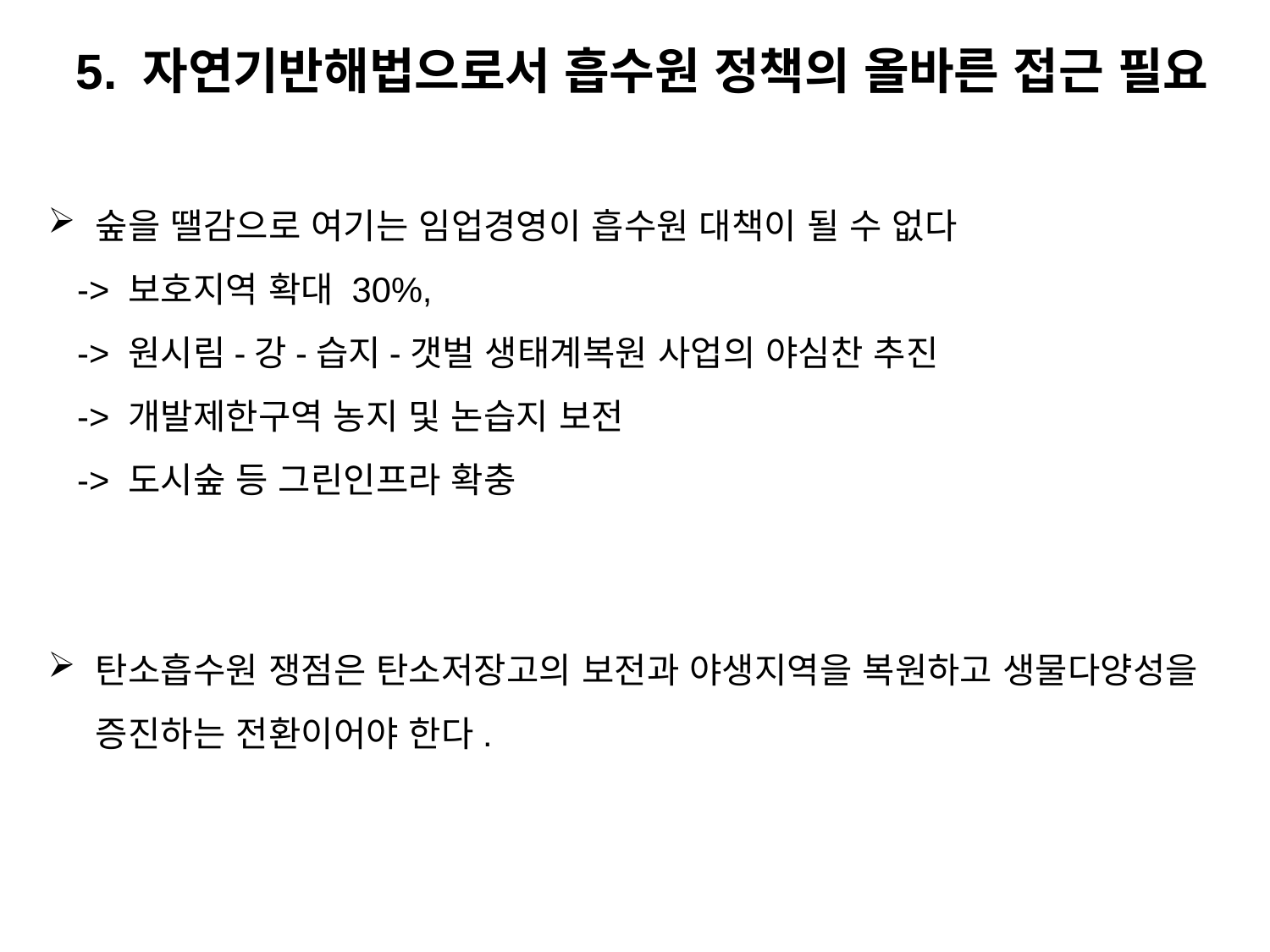

5. 자연기반해법으로서 흡수원 정책의 올바른 접근 필요
숲을 땔감으로 여기는 임업경영이 흡수원 대책이 될 수 없다
   -> 보호지역 확대 30%,
   -> 원시림-강-습지-갯벌 생태계복원 사업의 야심찬 추진
   -> 개발제한구역 농지 및 논습지 보전
   -> 도시숲 등 그린인프라 확충

탄소흡수원 쟁점은 탄소저장고의 보전과 야생지역을 복원하고 생물다양성을 증진하는 전환이어야 한다.